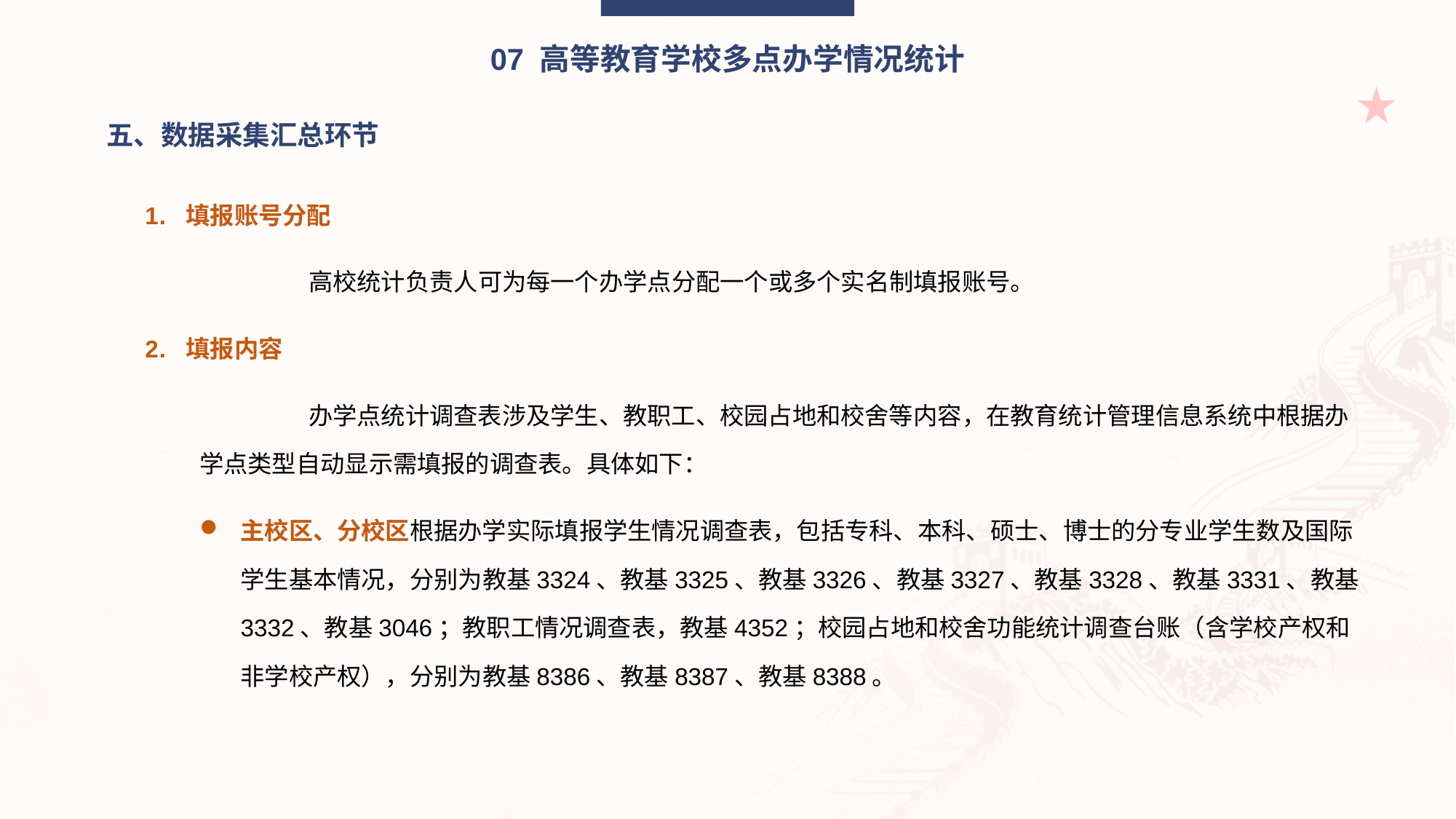

07 高等教育学校多点办学情况统计
五、数据采集汇总环节
填报账号分配
	高校统计负责人可为每一个办学点分配一个或多个实名制填报账号。
填报内容
	办学点统计调查表涉及学生、教职工、校园占地和校舍等内容，在教育统计管理信息系统中根据办学点类型自动显示需填报的调查表。具体如下：
主校区、分校区根据办学实际填报学生情况调查表，包括专科、本科、硕士、博士的分专业学生数及国际学生基本情况，分别为教基3324、教基3325、教基3326、教基3327、教基3328、教基3331、教基3332、教基3046；教职工情况调查表，教基4352；校园占地和校舍功能统计调查台账（含学校产权和非学校产权），分别为教基8386、教基8387、教基8388。